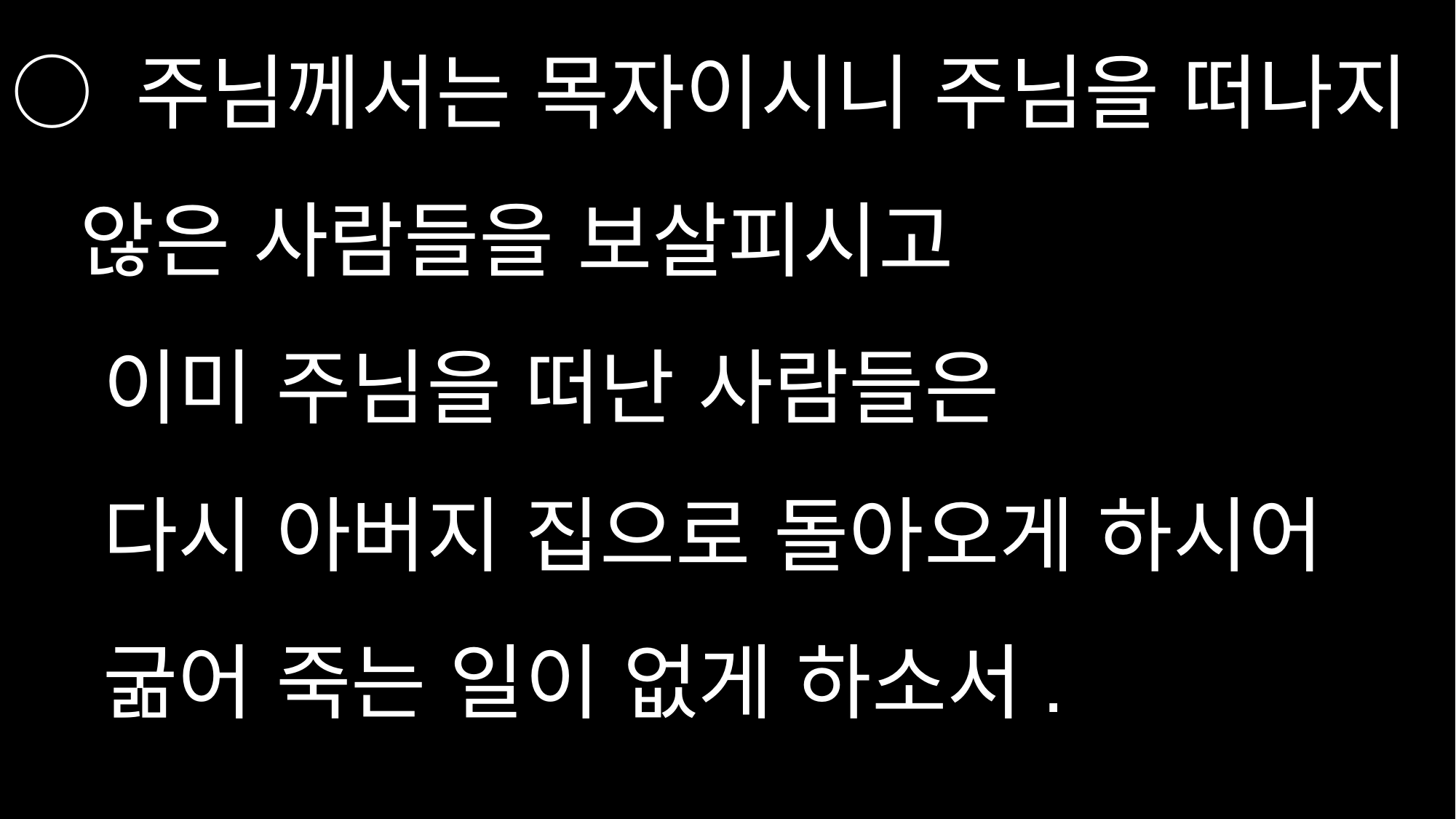

# ○ 주님께서는 목자이시니 주님을 떠나지 않은 사람들을 보살피시고     이미 주님을 떠난 사람들은     다시 아버지 집으로 돌아오게 하시어     굶어 죽는 일이 없게 하소서.